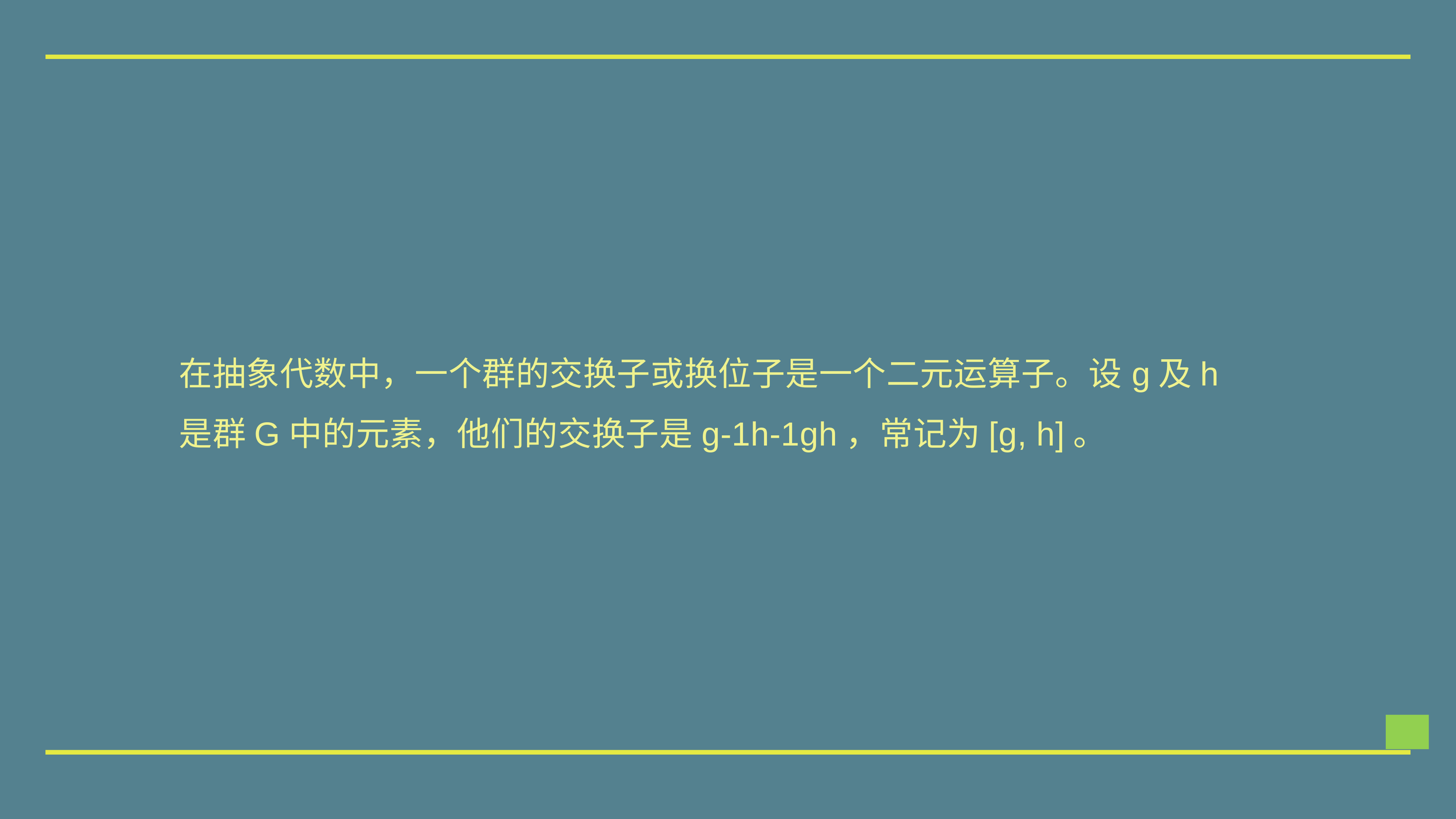

在抽象代数中，一个群的交换子或换位子是一个二元运算子。设g及h 是群G中的元素，他们的交换子是g-1h-1gh，常记为[g, h]。